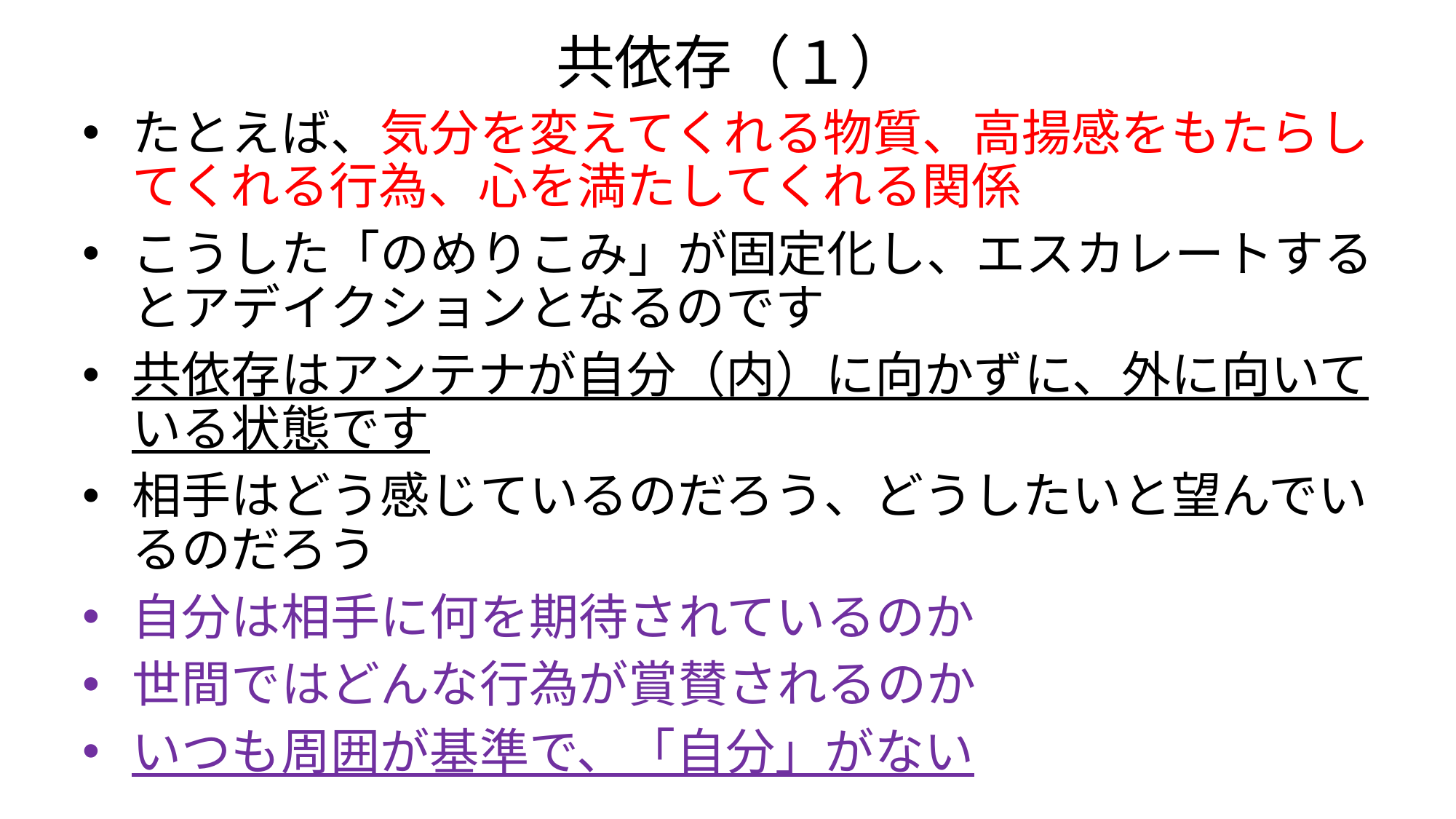

# 共依存（１）
たとえば、気分を変えてくれる物質、高揚感をもたらしてくれる行為、心を満たしてくれる関係
こうした「のめりこみ」が固定化し、エスカレートするとアデイクションとなるのです
共依存はアンテナが自分（内）に向かずに、外に向いている状態です
相手はどう感じているのだろう、どうしたいと望んでいるのだろう
自分は相手に何を期待されているのか
世間ではどんな行為が賞賛されるのか
いつも周囲が基準で、「自分」がない